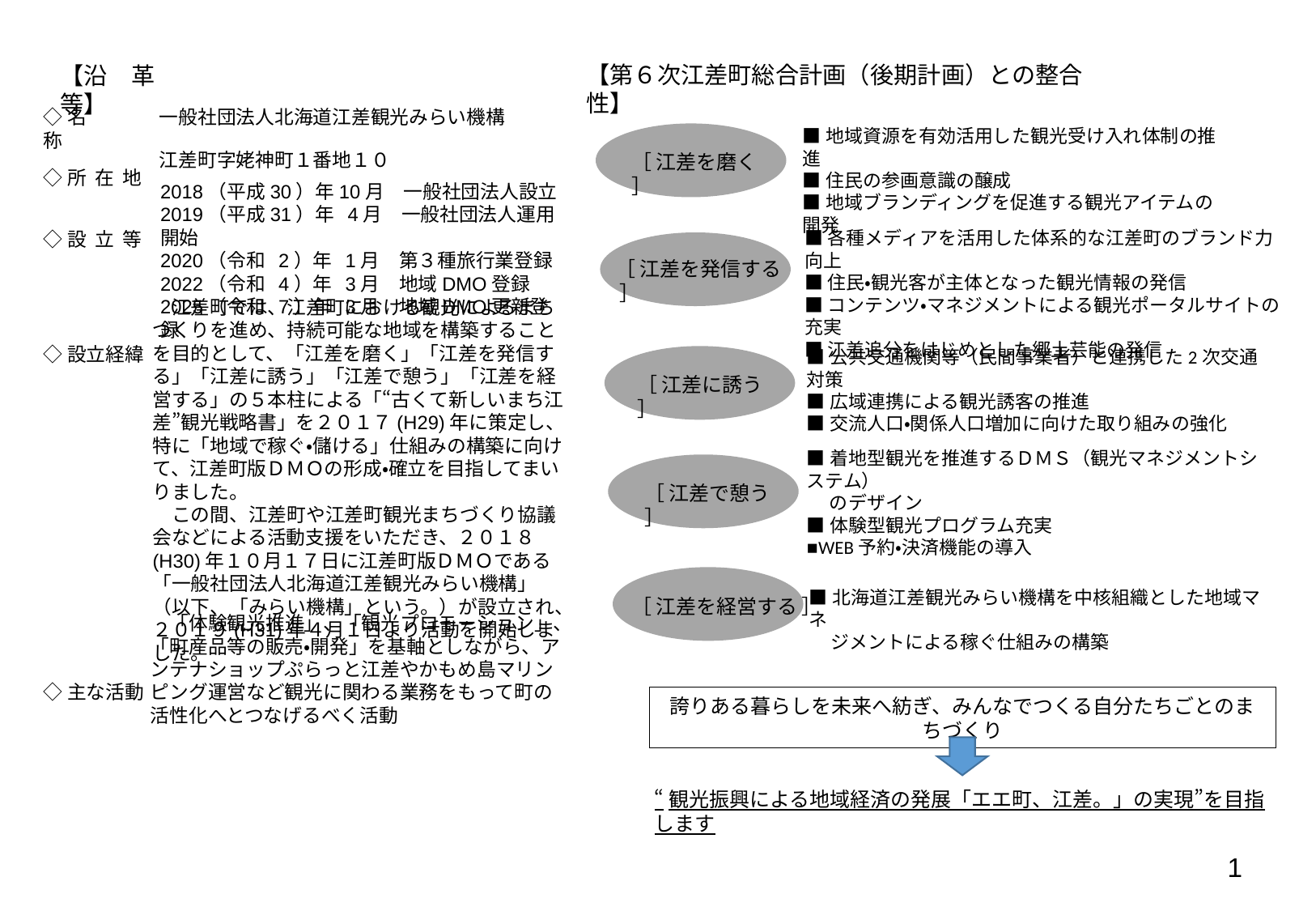

【第６次江差町総合計画（後期計画）との整合性】
【沿　革　等】
◇名　　　 称

◇所  在  地

◇設  立  等

◇設立経緯

◇主な活動
一般社団法人北海道江差観光みらい機構
■地域資源を有効活用した観光受け入れ体制の推進
■住民の参画意識の醸成
■地域ブランディングを促進する観光アイテムの開発

江差町字姥神町１番地１０
［ 江差を磨く ］
2018（平成30）年10月　一般社団法人設立
2019（平成31）年  4月　一般社団法人運用開始
2020（令和  2）年  1月　第３種旅行業登録
2022（令和  4）年  3月　地域DMO登録
2025（令和  7）年  3月　地域DMO更新登録

■各種メディアを活用した体系的な江差町のブランド力向上
■住民・観光客が主体となった観光情報の発信
■コンテンツ・マネジメントによる観光ポータルサイトの充実
■江差追分をはじめとした郷土芸能の発信

［ 江差を発信する ］
　江差町では、江差町における観光によるまちづくりを進め、持続可能な地域を構築することを目的として、「江差を磨く」「江差を発信する」「江差に誘う」「江差で憩う」「江差を経営する」の５本柱による「“古くて新しいまち江差”観光戦略書」を２０１７(H29)年に策定し、特に「地域で稼ぐ・儲ける」仕組みの構築に向けて、江差町版ＤＭＯの形成・確立を目指してまいりました。
　この間、江差町や江差町観光まちづくり協議会などによる活動支援をいただき、２０１８(H30)年１０月１７日に江差町版ＤＭＯである「一般社団法人北海道江差観光みらい機構」（以下、「みらい機構」という。）が設立され、２０１９(H31)年４月１日より活動を開始しました。
■公共交通機関等（民間事業者）と連携した2次交通対策
■広域連携による観光誘客の推進
■交流人口・関係人口増加に向けた取り組みの強化

［ 江差に誘う ］
■着地型観光を推進するＤＭＳ（観光マネジメントシステム）
　 のデザイン
■体験型観光プログラム充実
■WEB予約・決済機能の導入

［ 江差で憩う ］

■北海道江差観光みらい機構を中核組織とした地域マネ
    ジメントによる稼ぐ仕組みの構築
［ 江差を経営する ］
　「体験観光推進」、「観光プロモーション」、「町産品等の販売・開発」を基軸としながら、アンテナショップぷらっと江差やかもめ島マリンピング運営など観光に関わる業務をもって町の活性化へとつなげるべく活動
誇りある暮らしを未来へ紡ぎ、みんなでつくる自分たちごとのまちづくり

“観光振興による地域経済の発展「エエ町、江差。」の実現”を目指します
1